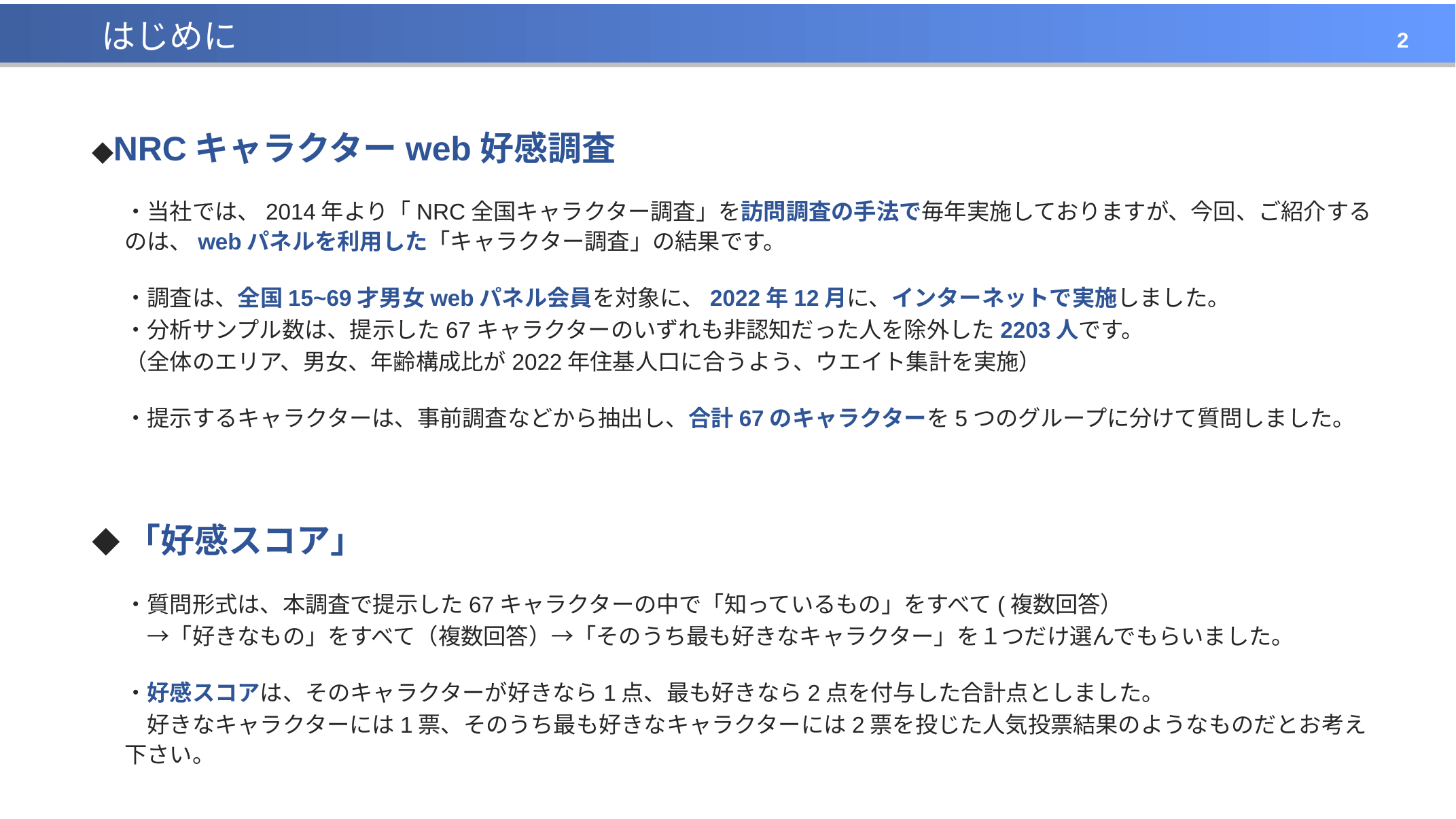

# はじめに
◆NRCキャラクターweb好感調査

・当社では、2014年より「NRC全国キャラクター調査」を訪問調査の手法で毎年実施しておりますが、今回、ご紹介するのは、webパネルを利用した「キャラクター調査」の結果です。

・調査は、全国15~69才男女webパネル会員を対象に、2022年12月に、インターネットで実施しました。
・分析サンプル数は、提示した67キャラクターのいずれも非認知だった人を除外した2203人です。
（全体のエリア、男女、年齢構成比が2022年住基人口に合うよう、ウエイト集計を実施）

・提示するキャラクターは、事前調査などから抽出し、合計67のキャラクターを5つのグループに分けて質問しました。

◆「好感スコア」

・質問形式は、本調査で提示した67キャラクターの中で「知っているもの」をすべて(複数回答）
　→「好きなもの」をすべて（複数回答）→「そのうち最も好きなキャラクター」を１つだけ選んでもらいました。

・好感スコアは、そのキャラクターが好きなら1点、最も好きなら2点を付与した合計点としました。
　好きなキャラクターには1票、そのうち最も好きなキャラクターには2票を投じた人気投票結果のようなものだとお考え下さい。
2